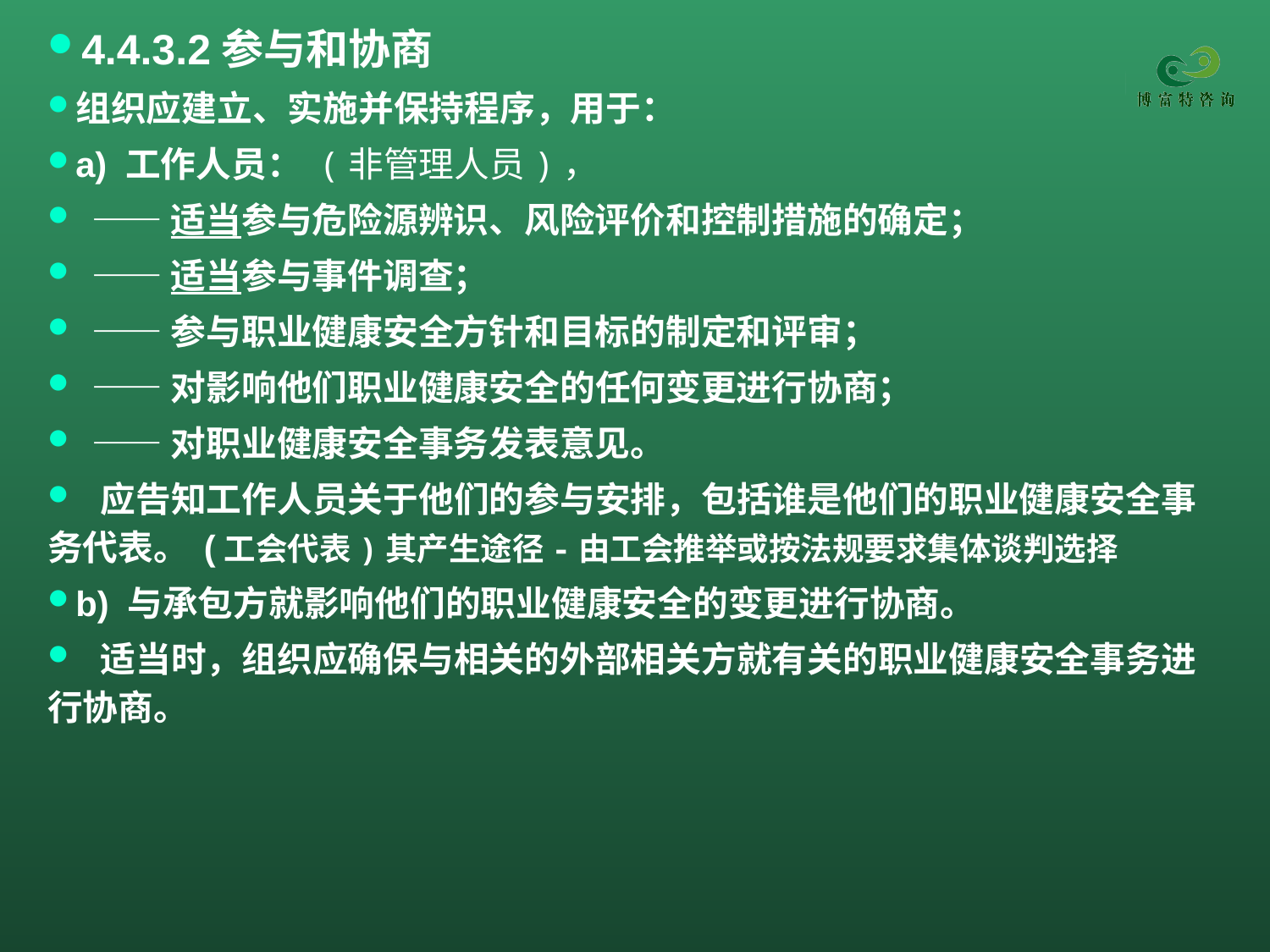

4.4.3.2参与和协商
组织应建立、实施并保持程序，用于：
a) 工作人员： (非管理人员)，
  ——适当参与危险源辨识、风险评价和控制措施的确定；
  ——适当参与事件调查；
  ——参与职业健康安全方针和目标的制定和评审；
  ——对影响他们职业健康安全的任何变更进行协商；
  ——对职业健康安全事务发表意见。
  应告知工作人员关于他们的参与安排，包括谁是他们的职业健康安全事务代表。 (工会代表)其产生途径-由工会推举或按法规要求集体谈判选择
b) 与承包方就影响他们的职业健康安全的变更进行协商。
  适当时，组织应确保与相关的外部相关方就有关的职业健康安全事务进行协商。